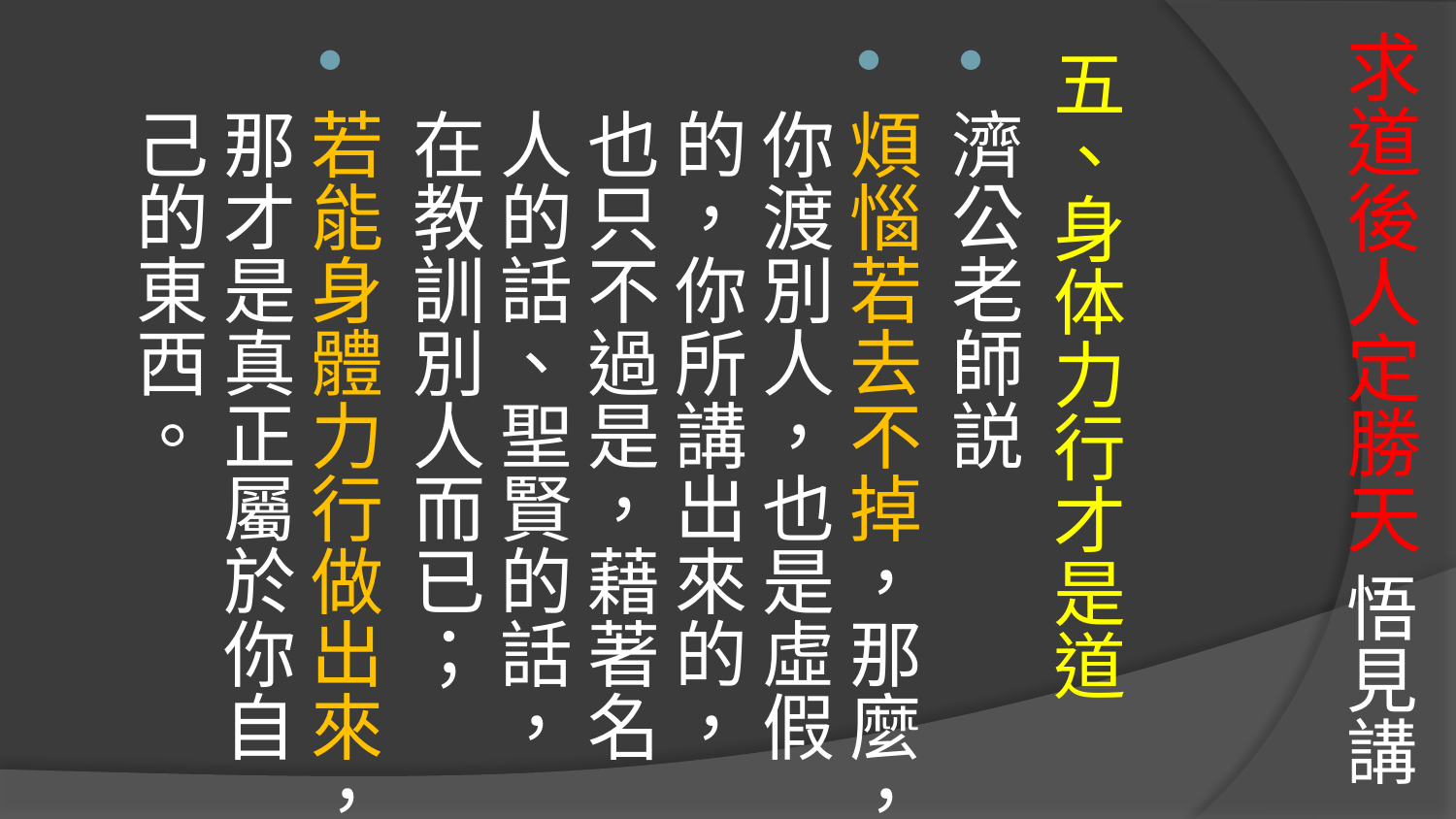

# 求道後人定勝天 悟見講
五、身体力行才是道
濟公老師説
煩惱若去不掉，那麼，你渡別人，也是虛假的，你所講出來的，也只不過是，藉著名人的話、聖賢的話，在教訓別人而已；
若能身體力行做出來，那才是真正屬於你自己的東西。